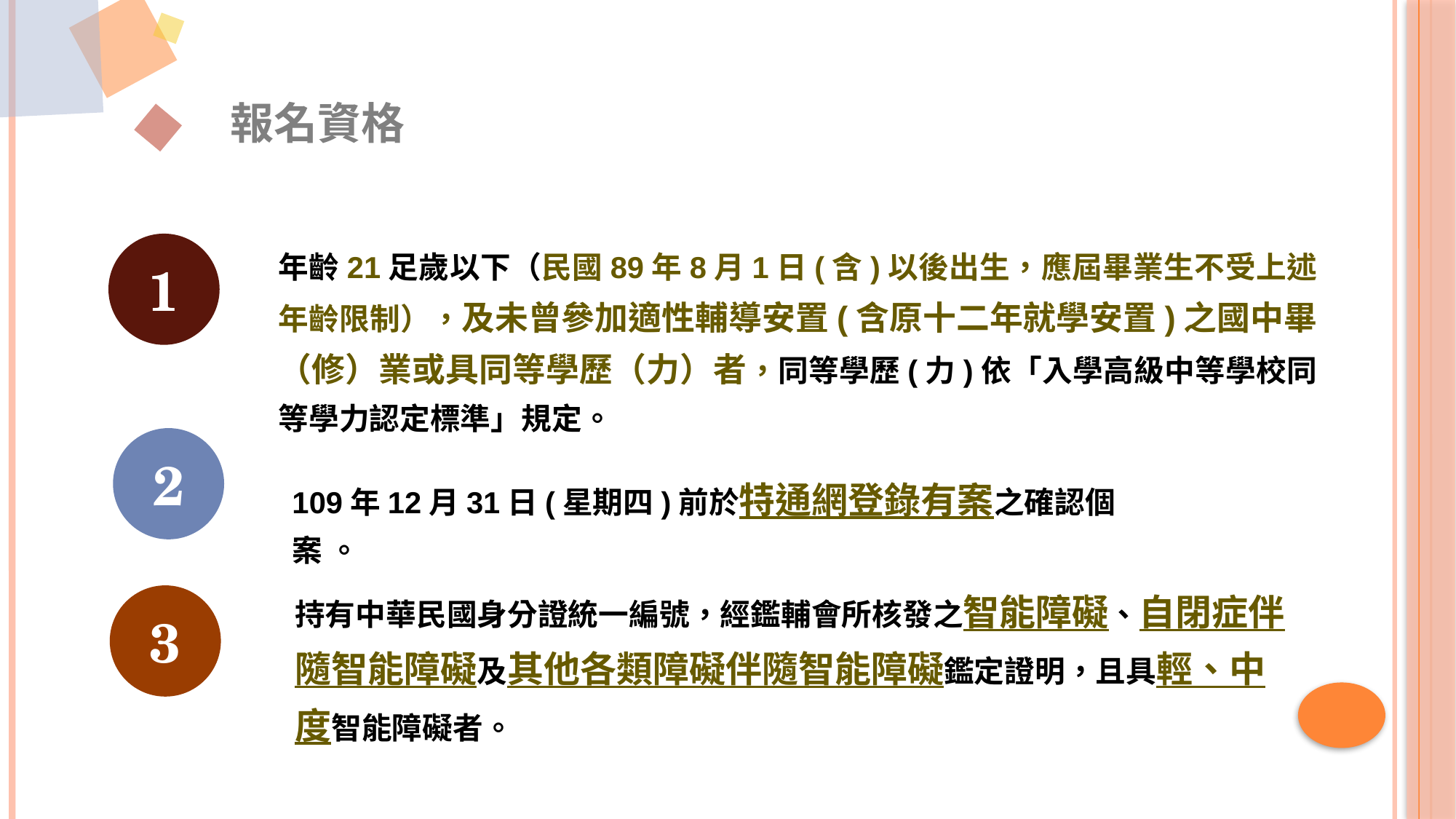

報名資格
年齡21足歲以下（民國89年8月1日(含)以後出生，應屆畢業生不受上述年齡限制），及未曾參加適性輔導安置(含原十二年就學安置)之國中畢（修）業或具同等學歷（力）者，同等學歷(力)依「入學高級中等學校同等學力認定標準」規定。
1
2
109年12月31日(星期四)前於特通網登錄有案之確認個案 。
持有中華民國身分證統一編號，經鑑輔會所核發之智能障礙、自閉症伴隨智能障礙及其他各類障礙伴隨智能障礙鑑定證明，且具輕、中度智能障礙者。
3